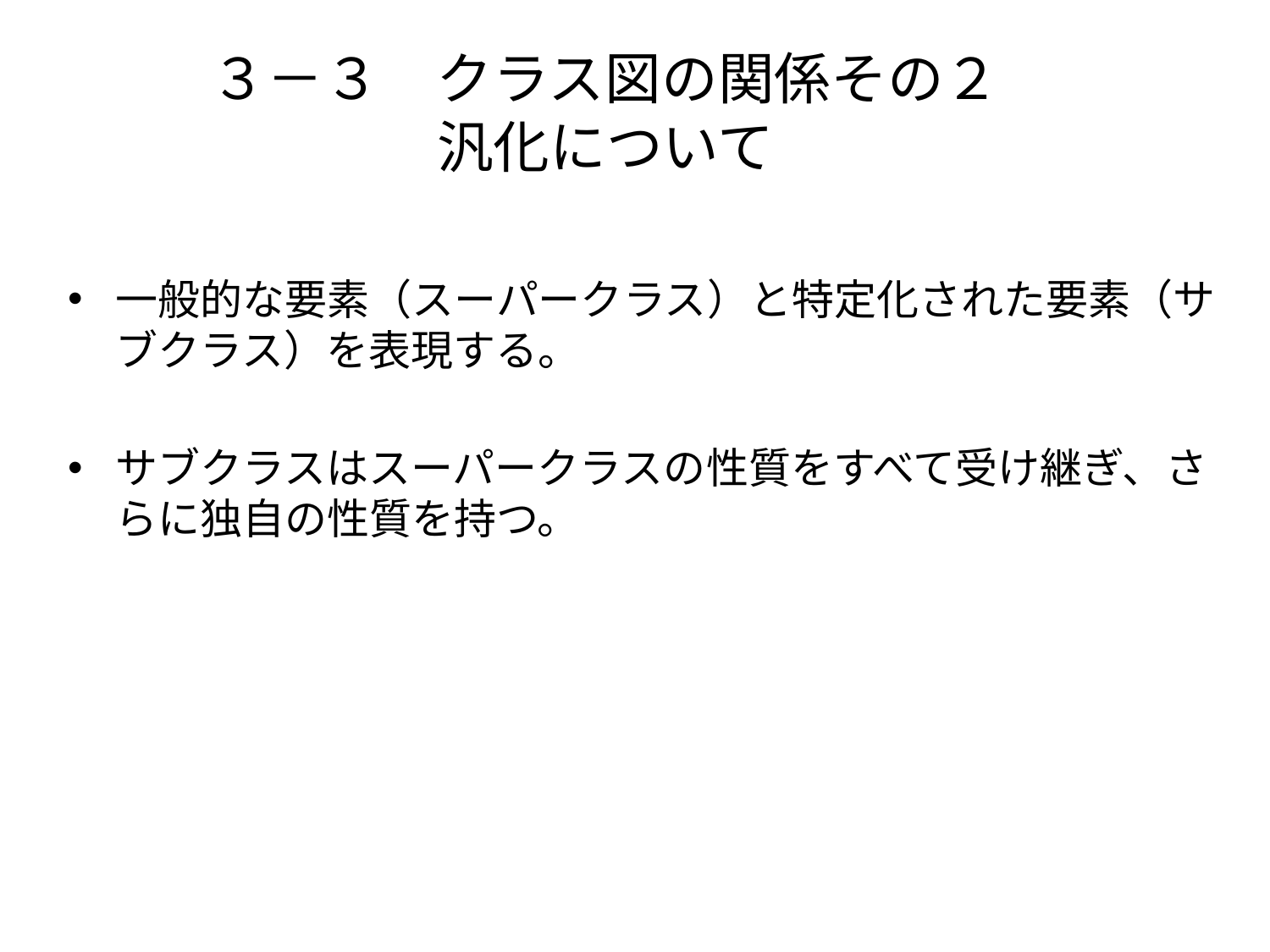

# ３－３　クラス図の関係その２ 汎化について
一般的な要素（スーパークラス）と特定化された要素（サブクラス）を表現する。

サブクラスはスーパークラスの性質をすべて受け継ぎ、さらに独自の性質を持つ。